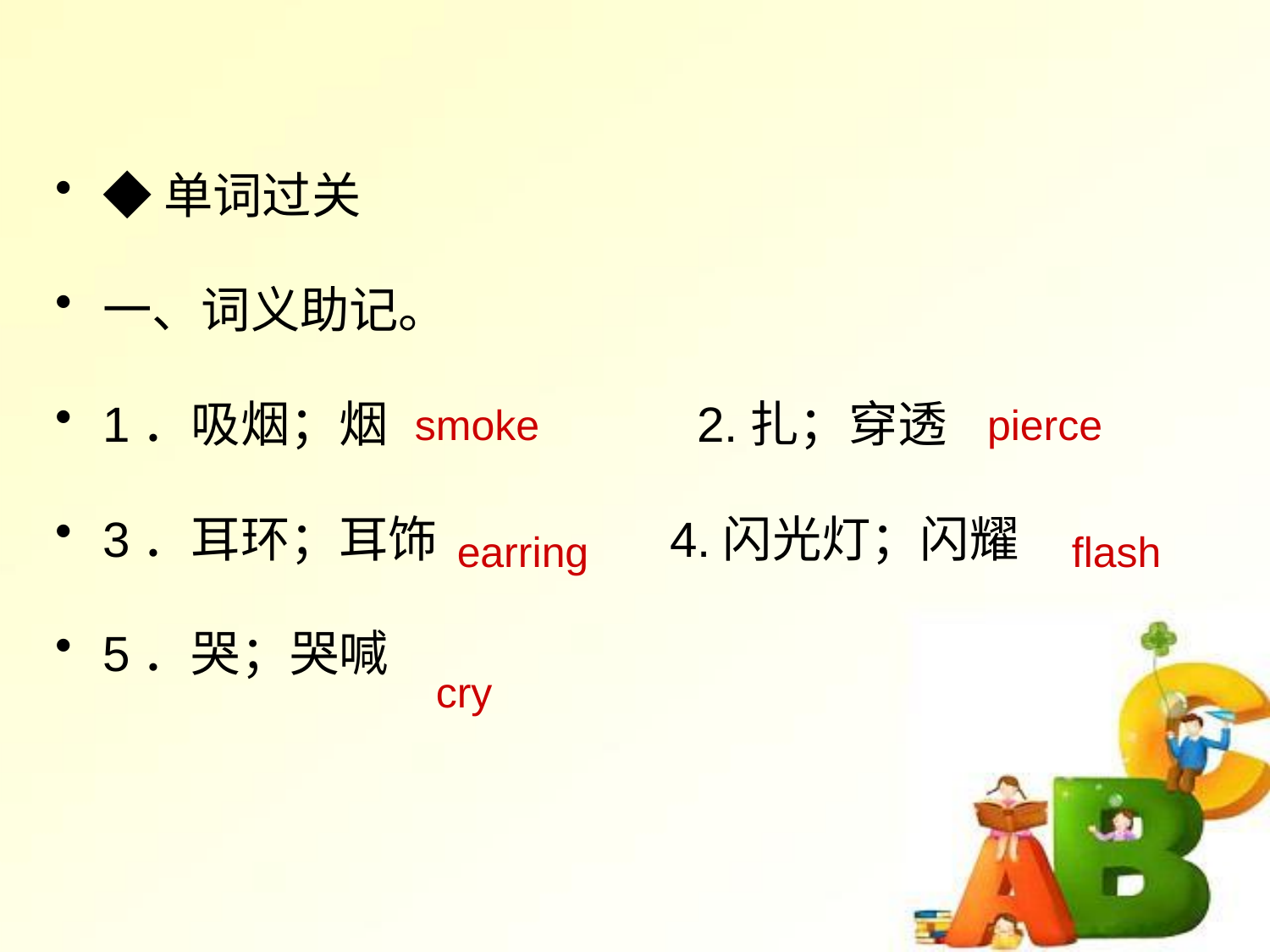

◆单词过关

一、词义助记。

1．吸烟；烟　　　　         2.扎；穿透

3．耳环；耳饰                    4.闪光灯；闪耀

5．哭；哭喊
pierce
smoke
flash
earring
cry